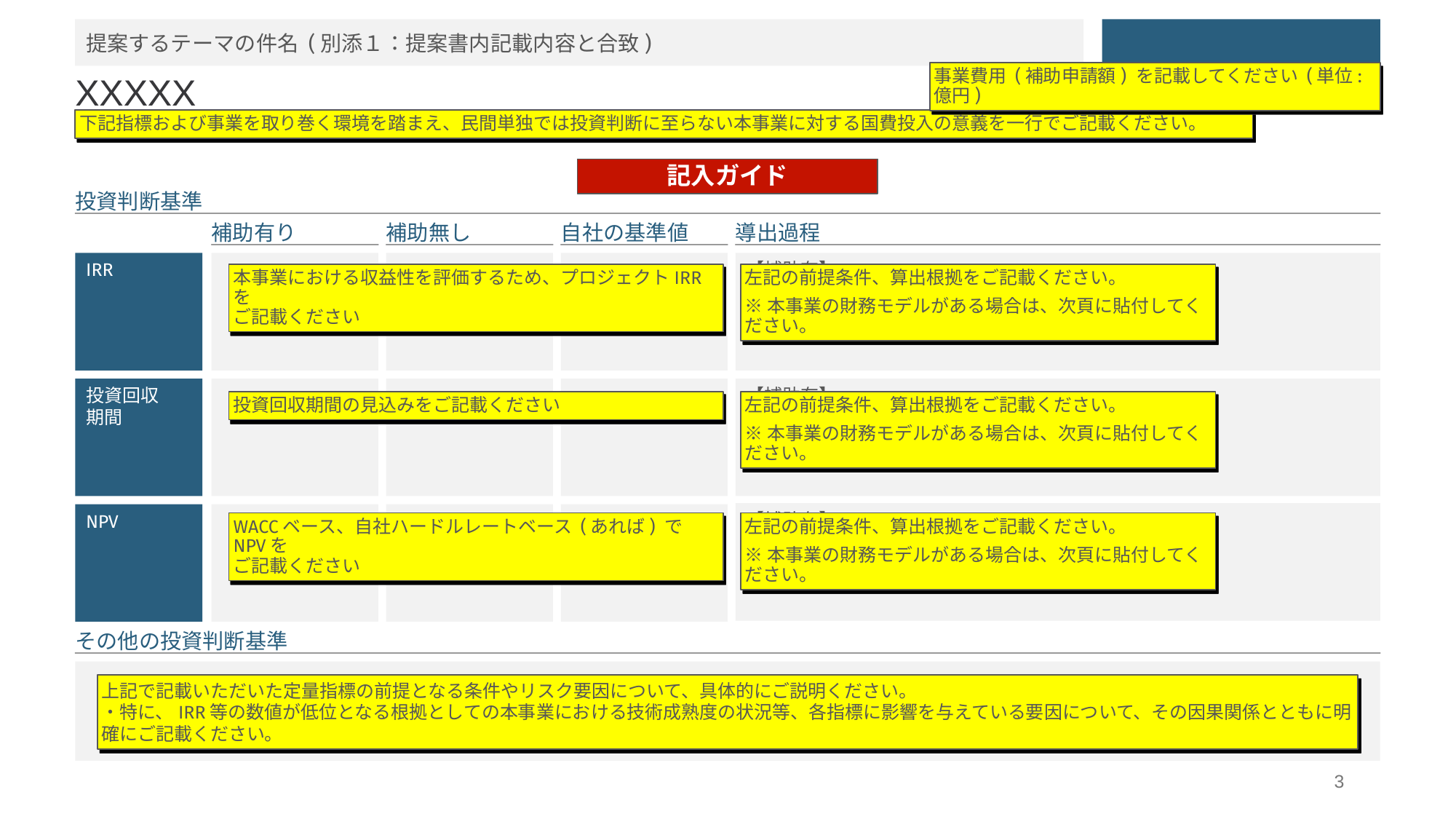

提案するテーマの件名 (別添１：提案書内記載内容と合致)

事業費用 (補助申請額) を記載してください (単位: 億円)
XXXXX
下記指標および事業を取り巻く環境を踏まえ、民間単独では投資判断に至らない本事業に対する国費投入の意義を一行でご記載ください。
記入ガイド
投資判断基準
補助有り
補助無し
自社の基準値
導出過程
IRR

【補助有】
XXXX
【補助無し】
XXXX
本事業における収益性を評価するため、プロジェクトIRRを
ご記載ください
左記の前提条件、算出根拠をご記載ください。
※本事業の財務モデルがある場合は、次頁に貼付してください。
投資回収
期間

【補助有】
XXXX
【補助無し】
XXXX

投資回収期間の見込みをご記載ください
左記の前提条件、算出根拠をご記載ください。
※本事業の財務モデルがある場合は、次頁に貼付してください。
【補助有】
XXXX
【補助無し】
XXXX

NPV

WACCベース、自社ハードルレートベース (あれば) でNPVを
ご記載ください
左記の前提条件、算出根拠をご記載ください。
※本事業の財務モデルがある場合は、次頁に貼付してください。
その他の投資判断基準

上記で記載いただいた定量指標の前提となる条件やリスク要因について、具体的にご説明ください。
・特に、IRR等の数値が低位となる根拠としての本事業における技術成熟度の状況等、各指標に影響を与えている要因について、その因果関係とともに明確にご記載ください。
3